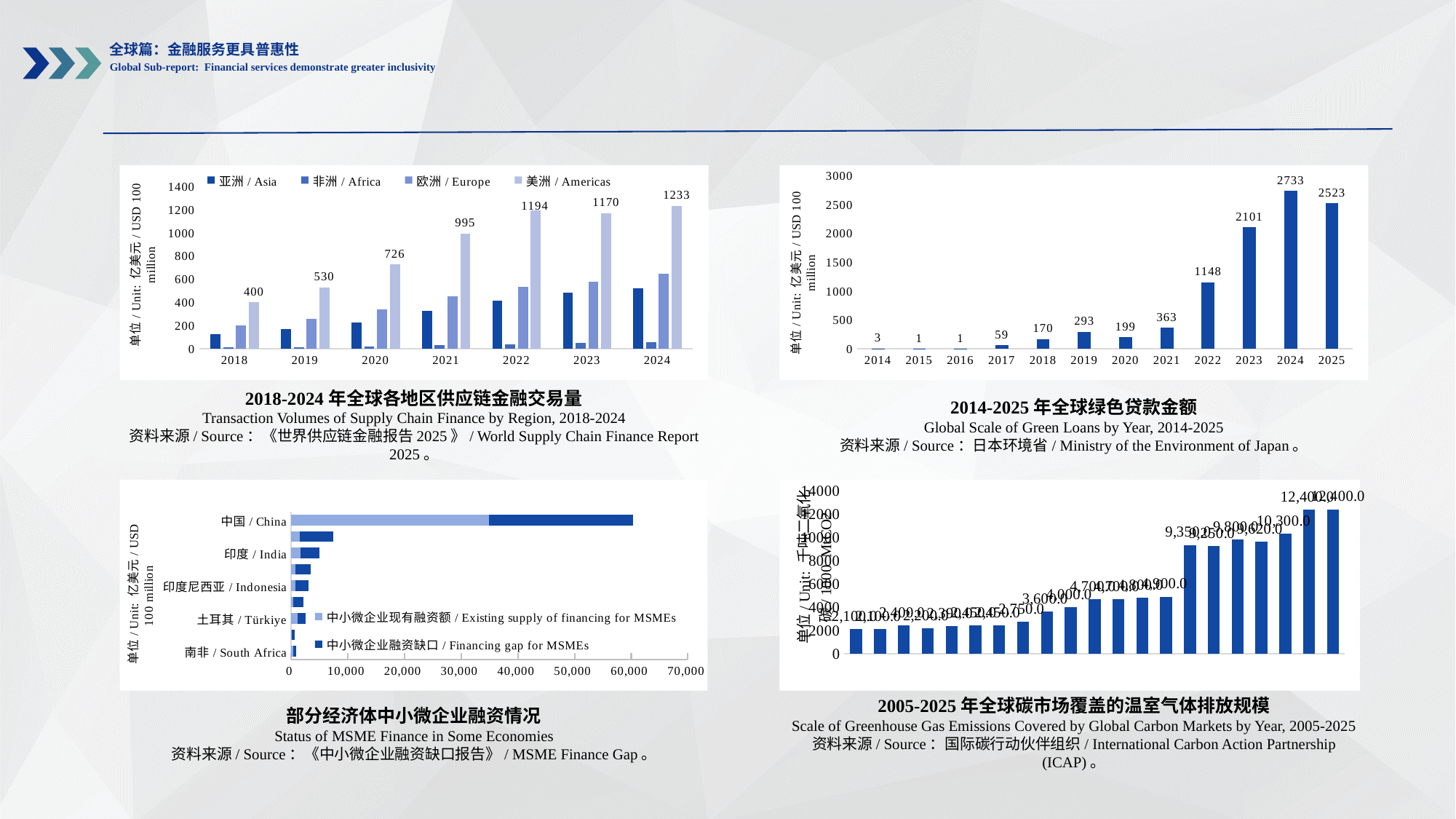

全球篇：金融服务更具普惠性
Global Sub-report:  Financial services demonstrate greater inclusivity

### Chart

| Category | 亚洲/ Asia | 非洲/ Africa | 欧洲/ Europe | 美洲/ Americas |
|---|---|---|---|---|
| 2018 | 128.0 | 12.0 | 203.0 | 400.0 |
| 2019 | 168.0 | 16.0 | 257.0 | 530.0 |
| 2020 | 227.0 | 21.0 | 337.0 | 726.0 |
| 2021 | 324.0 | 29.0 | 455.0 | 995.0 |
| 2022 | 415.0 | 41.0 | 534.0 | 1194.0 |
| 2023 | 486.0 | 53.0 | 577.0 | 1170.0 |
| 2024 | 522.0 | 60.0 | 646.0 | 1233.0 |

### Chart

| Category | 亚洲 |
|---|---|
| 2014 | 3.0 |
| 2015 | 1.0 |
| 2016 | 1.0 |
| 2017 | 59.0 |
| 2018 | 170.0 |
| 2019 | 293.0 |
| 2020 | 199.0 |
| 2021 | 363.0 |
| 2022 | 1148.0 |
| 2023 | 2101.0 |
| 2024 | 2733.0 |
| 2025 | 2523.0 |
2018-2024年全球各地区供应链金融交易量
Transaction Volumes of Supply Chain Finance by Region, 2018-2024
资料来源/ Source：《世界供应链金融报告2025》/ World Supply Chain Finance Report 2025。
2014-2025年全球绿色贷款金额
Global Scale of Green Loans by Year, 2014-2025
资料来源/ Source：日本环境省/ Ministry of the Environment of Japan。

### Chart

| Category | 中小微企业现有融资额/ Existing supply of financing for MSMEs | 中小微企业融资缺口/ Financing gap for MSMEs |
|---|---|---|
| 南非/ South Africa | 403.416968178715 | 512.563073798745 |
| 阿根廷/ Argentina | 131.479466967402 | 517.975773364087 |
| 土耳其/ Türkiye | 1160.65386256279 | 1433.38003137401 |
| 墨西哥/ Mexico | 316.894540972461 | 1863.82374685878 |
| 印度尼西亚/ Indonesia | 732.025056126744 | 2347.20576175598 |
| 俄罗斯/ Russia | 718.632697760411 | 2713.91466378403 |
| 印度/ India | 1666.81685269715 | 3338.60701544528 |
| 巴西/ Brazil | 1501.46209820671 | 5938.01883044677 |
| 中国/ China | 34866.6632411262 | 25464.8683903794 |

### Chart

| Category | 系列 1 |
|---|---|
| 2005 | 2100.0 |
| 2006 | 2100.0 |
| 2007 | 2400.0 |
| 2008 | 2200.0 |
| 2009 | 2390.0 |
| 2010 | 2450.0 |
| 2011 | 2450.0 |
| 2012 | 2750.0 |
| 2013 | 3600.0 |
| 2014 | 4000.0 |
| 2015 | 4700.0 |
| 2016 | 4700.0 |
| 2017 | 4800.0 |
| 2018 | 4900.0 |
| 2019 | 9350.0 |
| 2020 | 9250.0 |
| 2021 | 9800.0 |
| 2022 | 9620.0 |
| 2023 | 10300.0 |
| 2024 | 12400.0 |
| 2025 | 12400.0 |
2005-2025年全球碳市场覆盖的温室气体排放规模
Scale of Greenhouse Gas Emissions Covered by Global Carbon Markets by Year, 2005-2025
资料来源/ Source：国际碳行动伙伴组织/ International Carbon Action Partnership (ICAP)。
部分经济体中小微企业融资情况
Status of MSME Finance in Some Economies
资料来源/ Source：《中小微企业融资缺口报告》/ MSME Finance Gap。